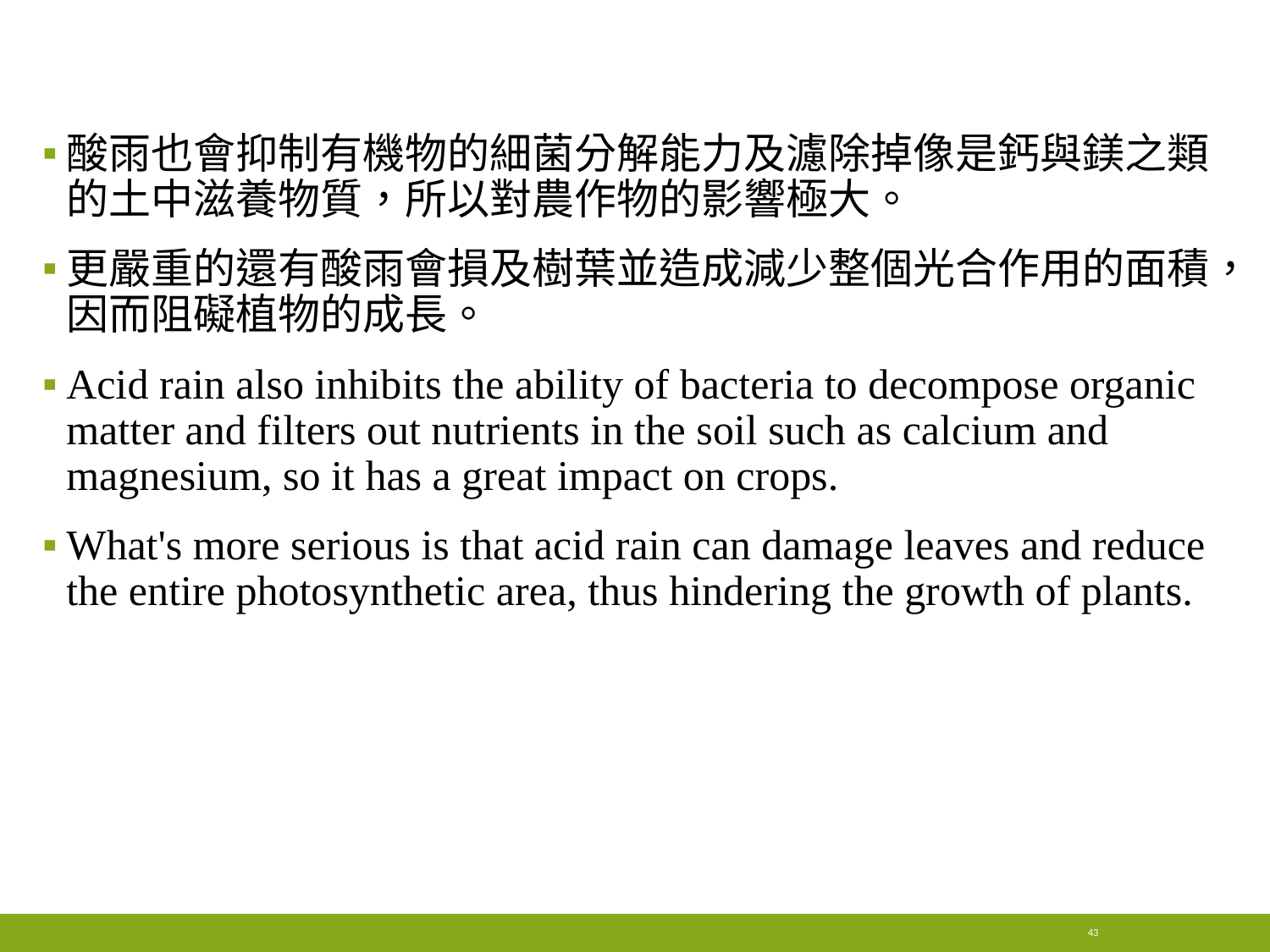

#
酸雨也會抑制有機物的細菌分解能力及濾除掉像是鈣與鎂之類的土中滋養物質，所以對農作物的影響極大。
更嚴重的還有酸雨會損及樹葉並造成減少整個光合作用的面積，因而阻礙植物的成長。
Acid rain also inhibits the ability of bacteria to decompose organic matter and filters out nutrients in the soil such as calcium and magnesium, so it has a great impact on crops.
What's more serious is that acid rain can damage leaves and reduce the entire photosynthetic area, thus hindering the growth of plants.
43